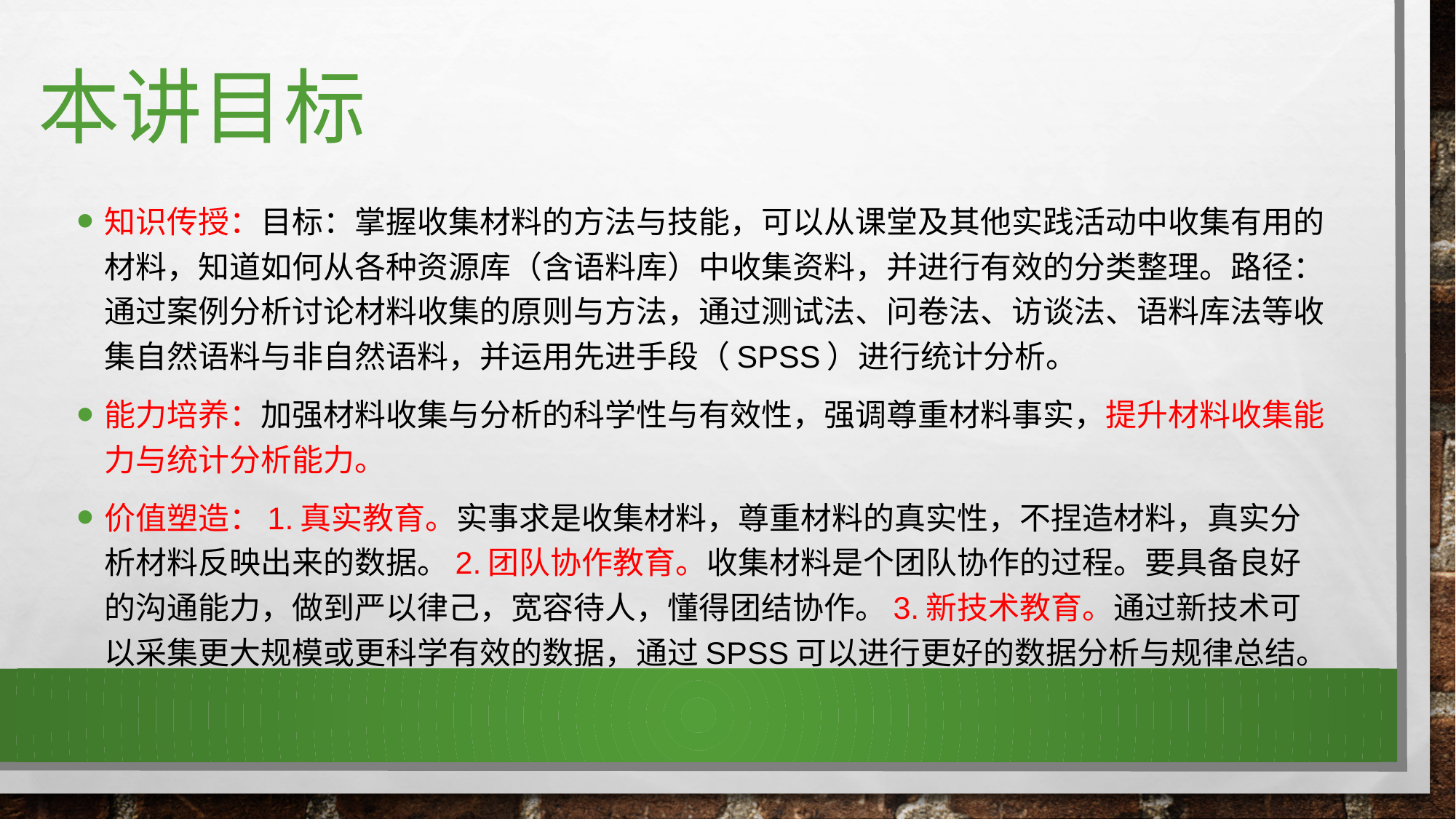

# 本讲目标
知识传授：目标：掌握收集材料的方法与技能，可以从课堂及其他实践活动中收集有用的材料，知道如何从各种资源库（含语料库）中收集资料，并进行有效的分类整理。路径：通过案例分析讨论材料收集的原则与方法，通过测试法、问卷法、访谈法、语料库法等收集自然语料与非自然语料，并运用先进手段（SPSS）进行统计分析。
能力培养：加强材料收集与分析的科学性与有效性，强调尊重材料事实，提升材料收集能力与统计分析能力。
价值塑造：1.真实教育。实事求是收集材料，尊重材料的真实性，不捏造材料，真实分析材料反映出来的数据。2.团队协作教育。收集材料是个团队协作的过程。要具备良好的沟通能力，做到严以律己，宽容待人，懂得团结协作。3.新技术教育。通过新技术可以采集更大规模或更科学有效的数据，通过SPSS可以进行更好的数据分析与规律总结。